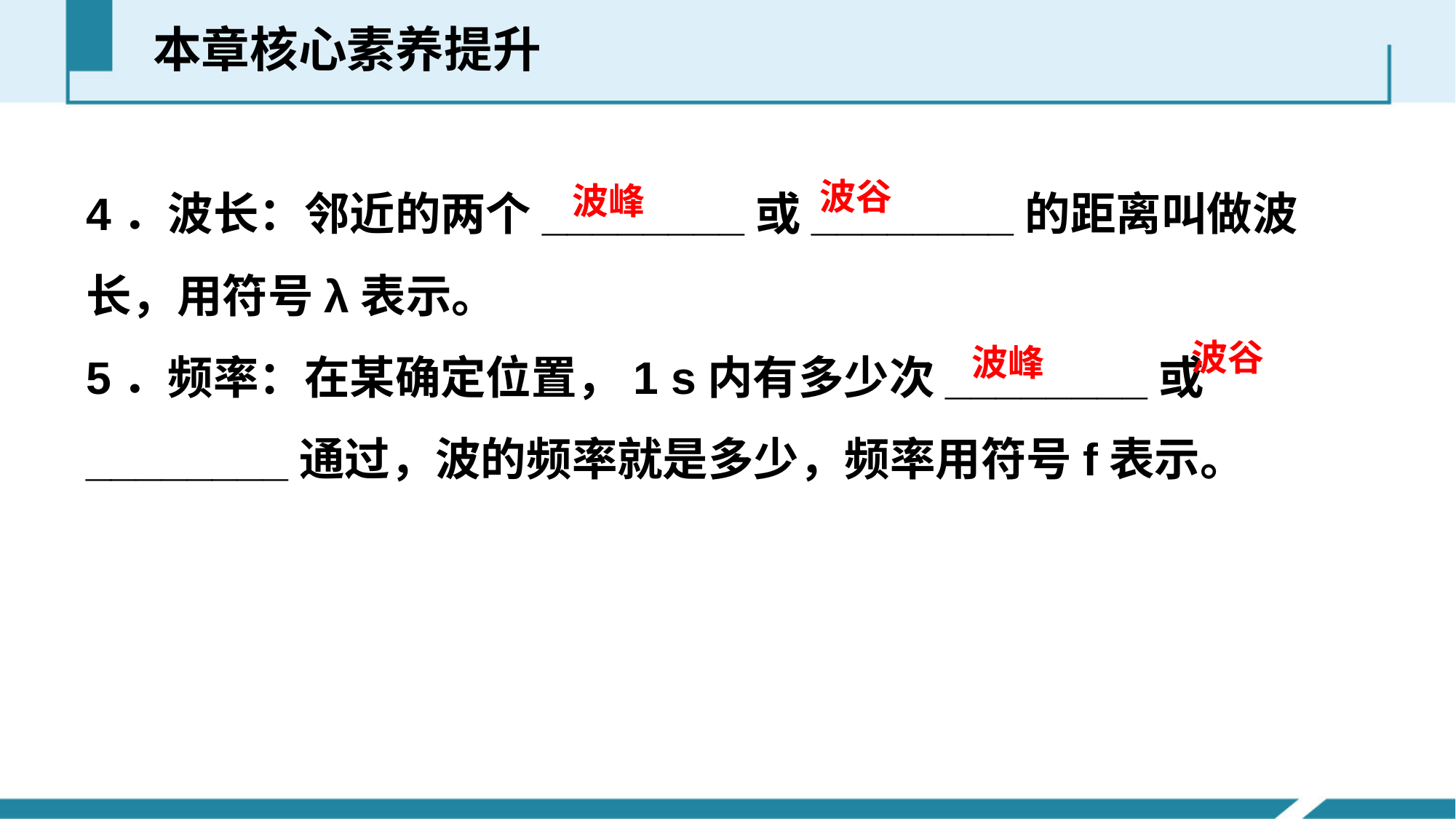

本章核心素养提升
4．波长：邻近的两个________或________的距离叫做波长，用符号λ表示。
5．频率：在某确定位置，1 s内有多少次________或________通过，波的频率就是多少，频率用符号f表示。
波谷
波峰
波谷
波峰